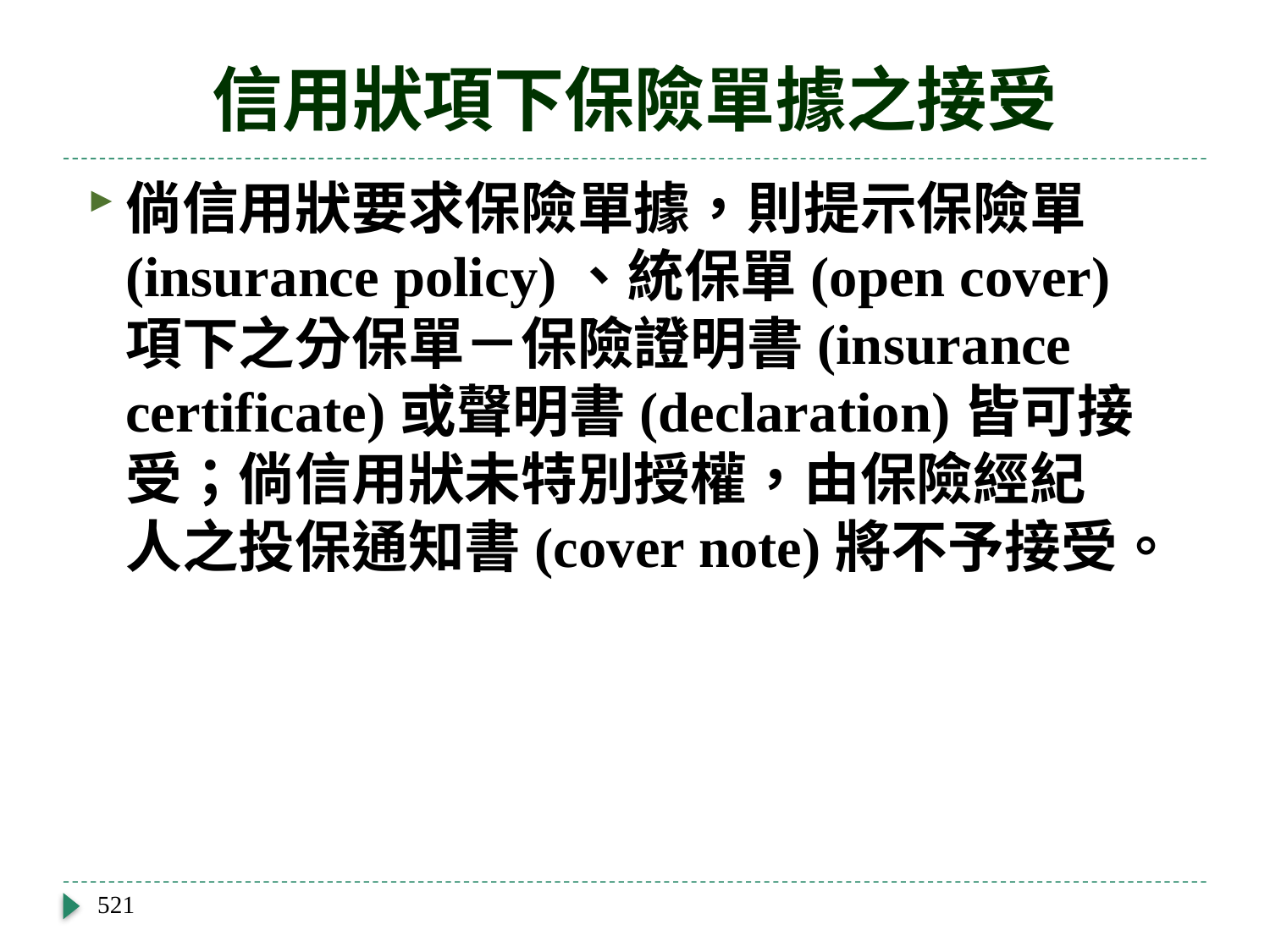

# 信用狀項下保險單據之接受
倘信用狀要求保險單據，則提示保險單(insurance policy)、統保單(open cover)項下之分保單－保險證明書(insurance certificate)或聲明書(declaration)皆可接受；倘信用狀未特別授權，由保險經紀人之投保通知書(cover note)將不予接受。
521